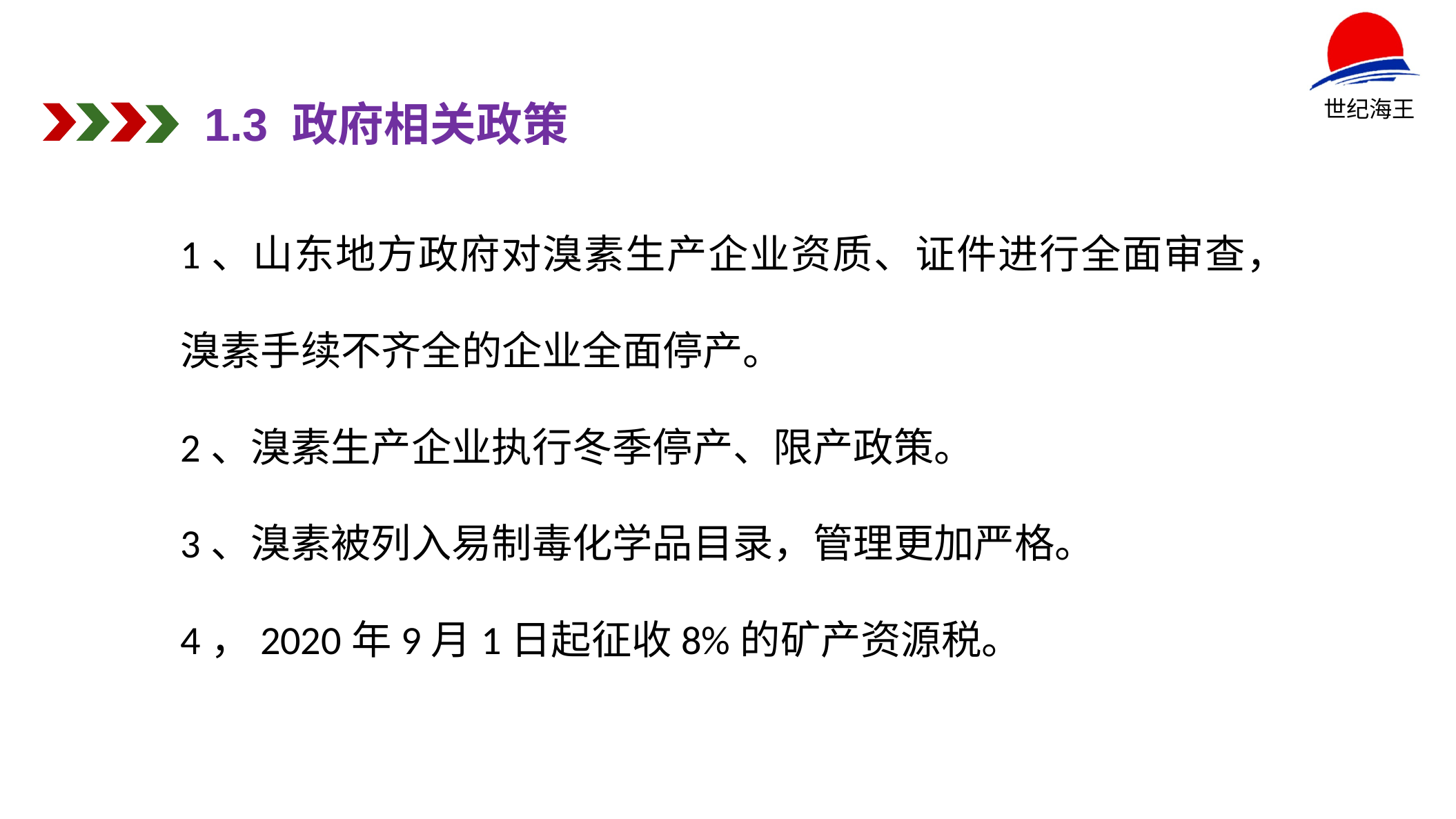

1.3 政府相关政策

1、山东地方政府对溴素生产企业资质、证件进行全面审查，溴素手续不齐全的企业全面停产。
2、溴素生产企业执行冬季停产、限产政策。
3、溴素被列入易制毒化学品目录，管理更加严格。
4，2020年9月1日起征收8%的矿产资源税。